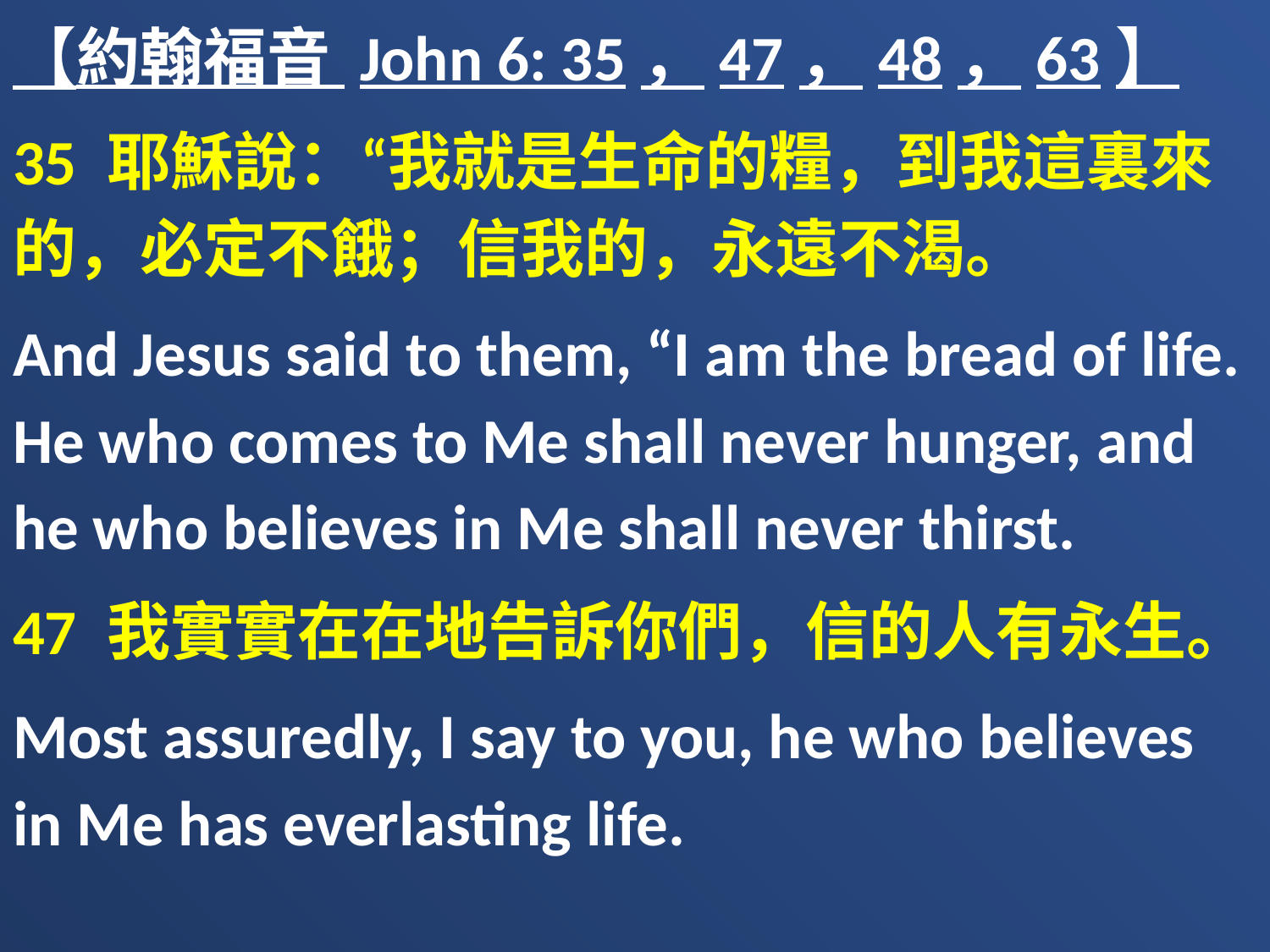

【約翰福音 John 6: 35，47，48，63】
35 耶穌說：“我就是生命的糧，到我這裏來的，必定不餓；信我的，永遠不渴。
And Jesus said to them, “I am the bread of life. He who comes to Me shall never hunger, and he who believes in Me shall never thirst.
47 我實實在在地告訴你們，信的人有永生。
Most assuredly, I say to you, he who believes in Me has everlasting life.